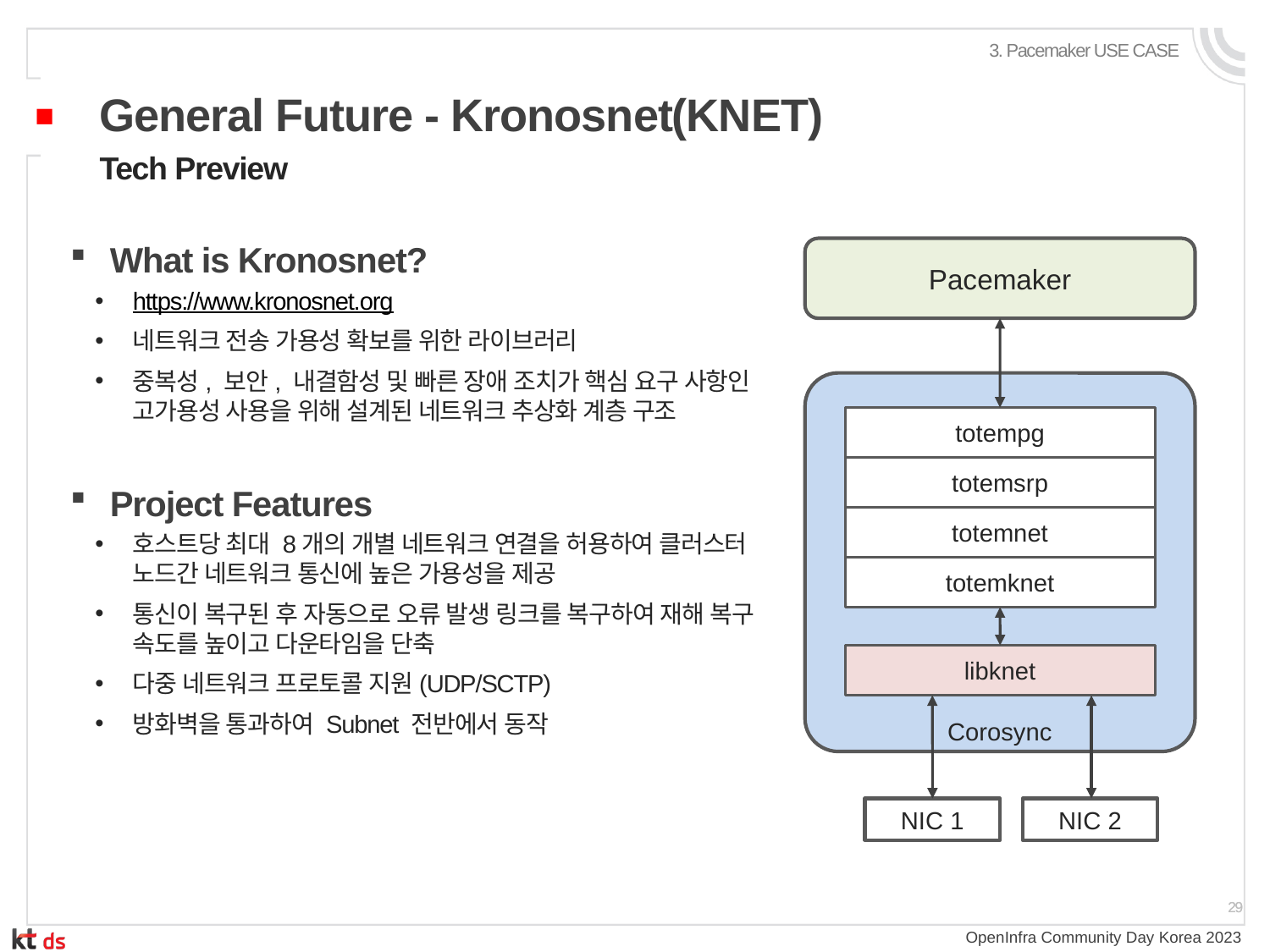

3. Pacemaker USE CASE
# General Future - Kronosnet(KNET)
■
Tech Preview
What is Kronosnet?
https://www.kronosnet.org
네트워크 전송 가용성 확보를 위한 라이브러리
중복성, 보안, 내결함성 및 빠른 장애 조치가 핵심 요구 사항인 고가용성 사용을 위해 설계된 네트워크 추상화 계층 구조

Project Features
호스트당 최대 8개의 개별 네트워크 연결을 허용하여 클러스터 노드간 네트워크 통신에 높은 가용성을 제공
통신이 복구된 후 자동으로 오류 발생 링크를 복구하여 재해 복구 속도를 높이고 다운타임을 단축
다중 네트워크 프로토콜 지원(UDP/SCTP)
방화벽을 통과하여 Subnet 전반에서 동작
Pacemaker

Corosync
totempg
totemsrp
totemnet
totemknet
libknet
NIC 1
NIC 2